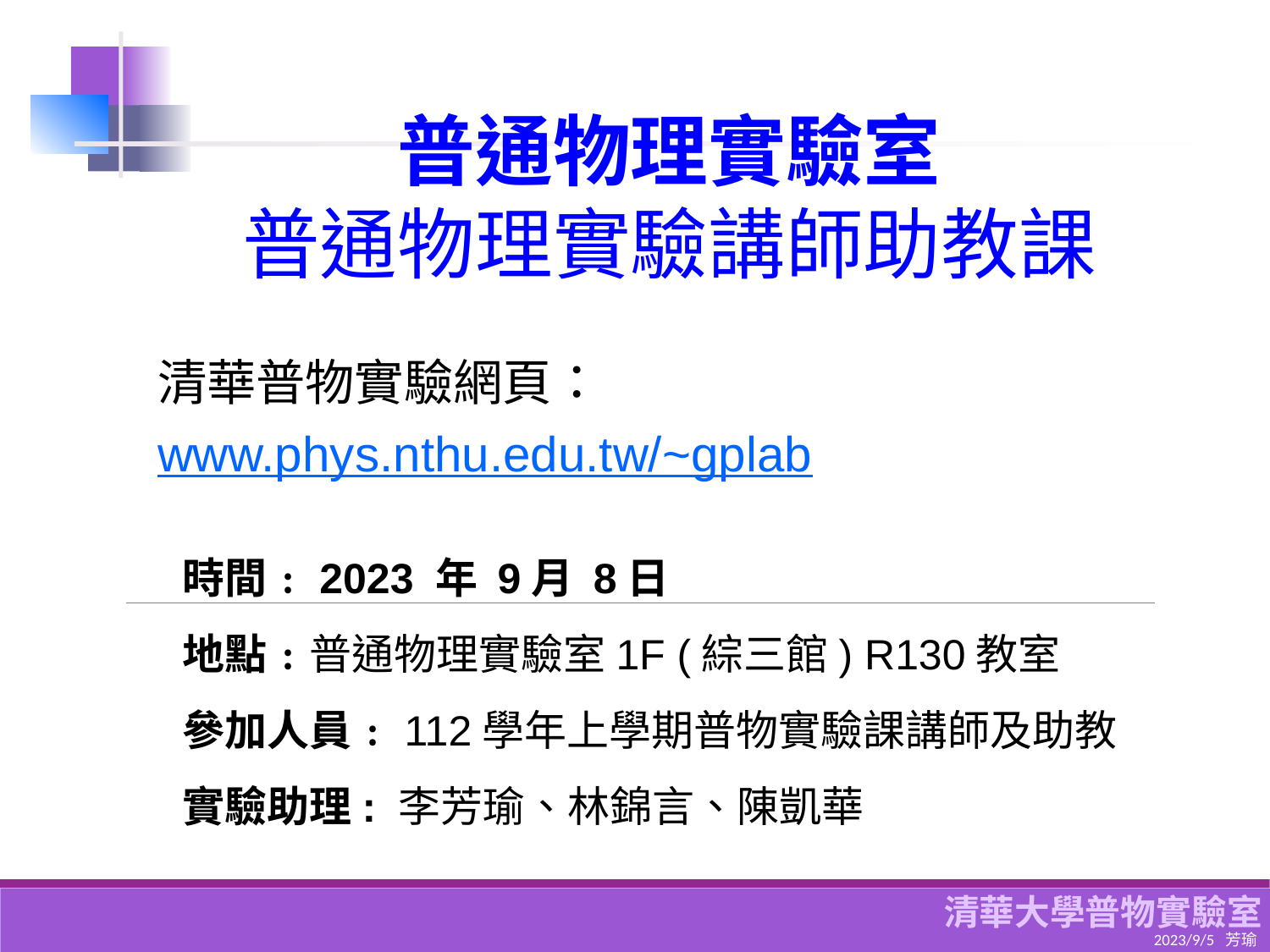

普通物理實驗室
普通物理實驗講師助教課
清華普物實驗網頁：www.phys.nthu.edu.tw/~gplab
時間﹕2023 年 9月 8日
地點﹕普通物理實驗室1F (綜三館) R130教室
參加人員﹕112學年上學期普物實驗課講師及助教
實驗助理: 李芳瑜、林錦言、陳凱華
2023/9/5  芳瑜